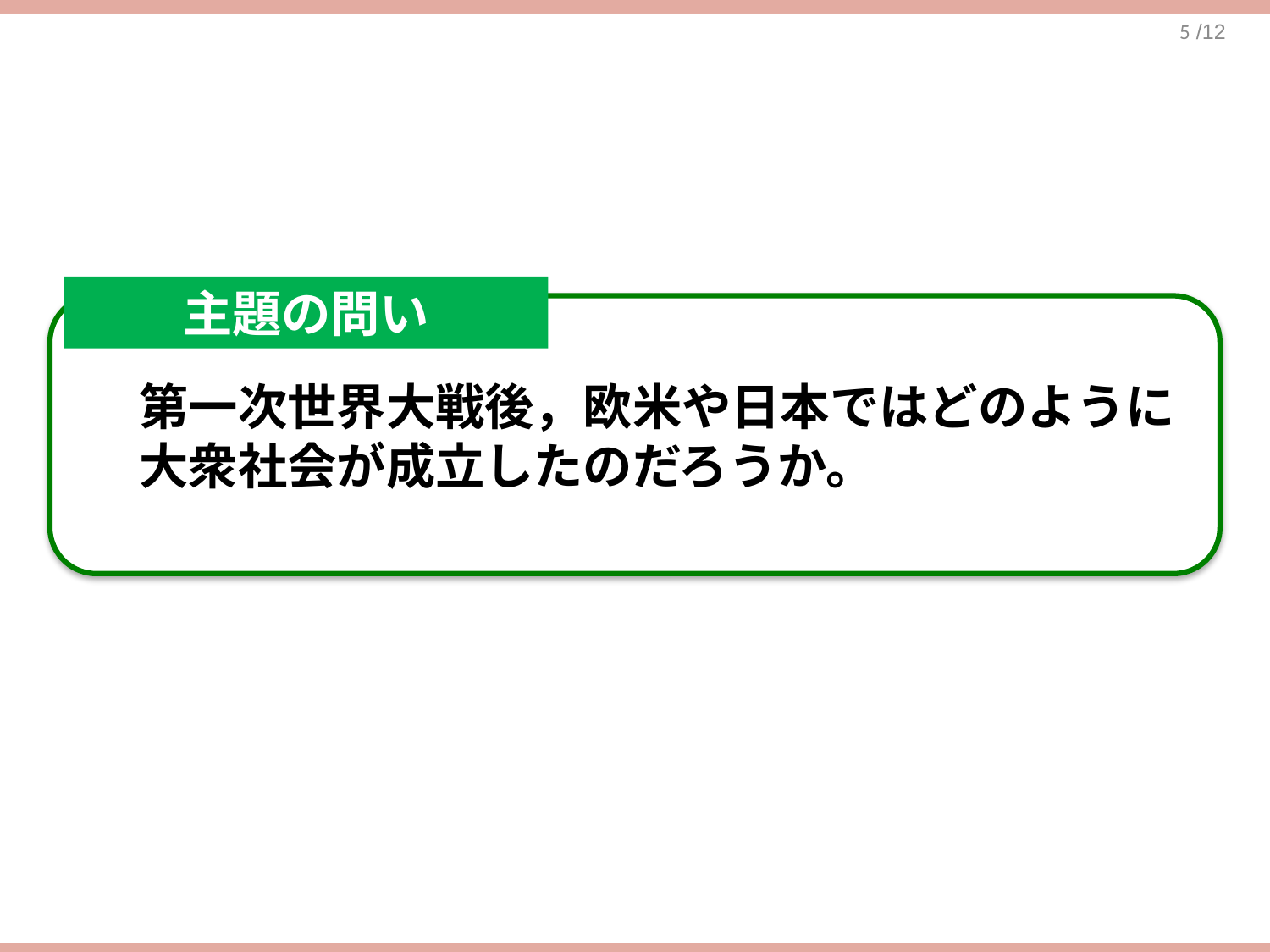

主題の問い
第一次世界大戦後，欧米や日本ではどのように大衆社会が成立したのだろうか。